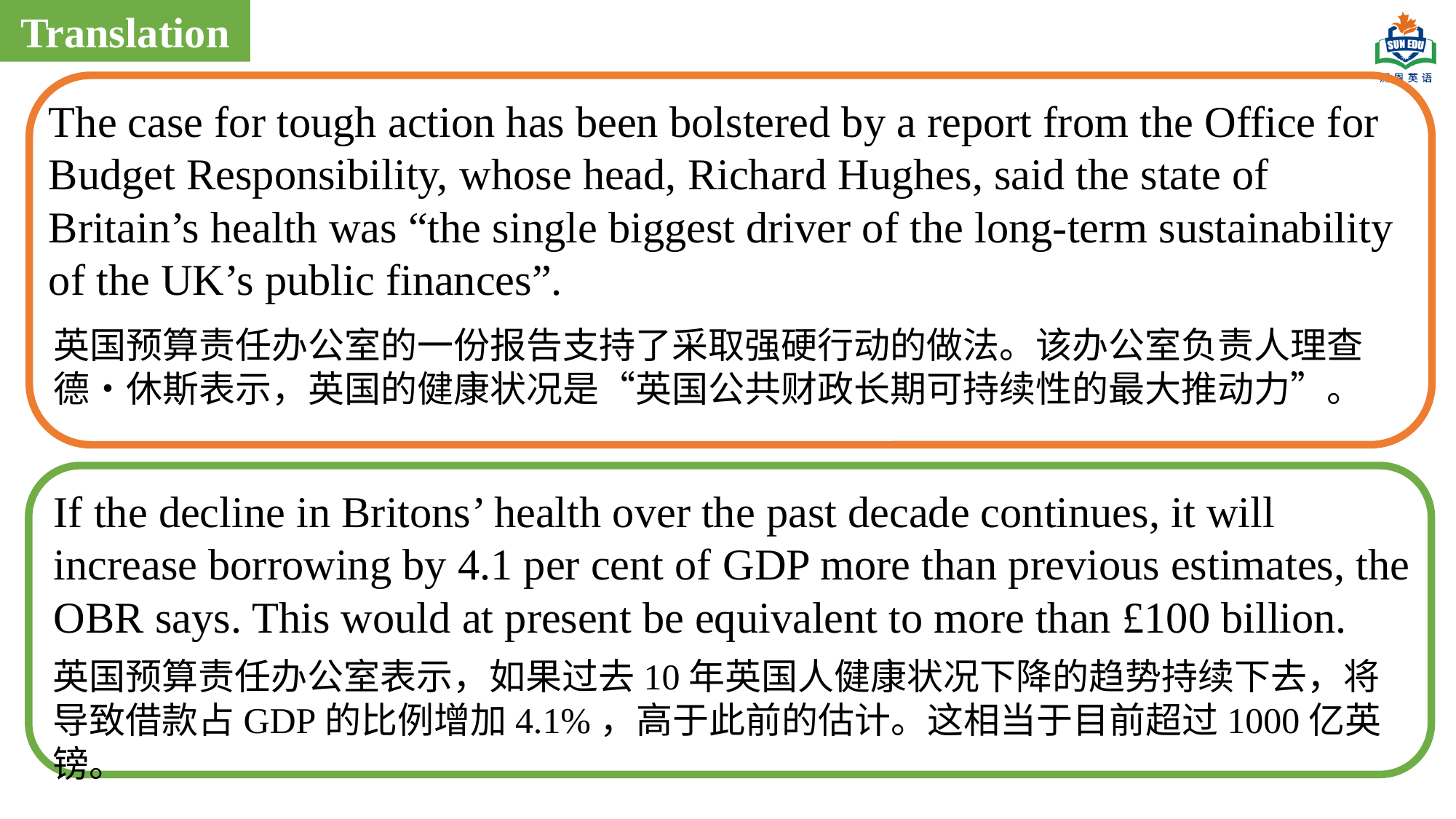

Translation

The case for tough action has been bolstered by a report from the Office for Budget Responsibility, whose head, Richard Hughes, said the state of Britain’s health was “the single biggest driver of the long-term sustainability of the UK’s public finances”.
英国预算责任办公室的一份报告支持了采取强硬行动的做法。该办公室负责人理查德•休斯表示，英国的健康状况是“英国公共财政长期可持续性的最大推动力”。

If the decline in Britons’ health over the past decade continues, it will increase borrowing by 4.1 per cent of GDP more than previous estimates, the OBR says. This would at present be equivalent to more than £100 billion.
英国预算责任办公室表示，如果过去10年英国人健康状况下降的趋势持续下去，将导致借款占GDP的比例增加4.1%，高于此前的估计。这相当于目前超过1000亿英镑。